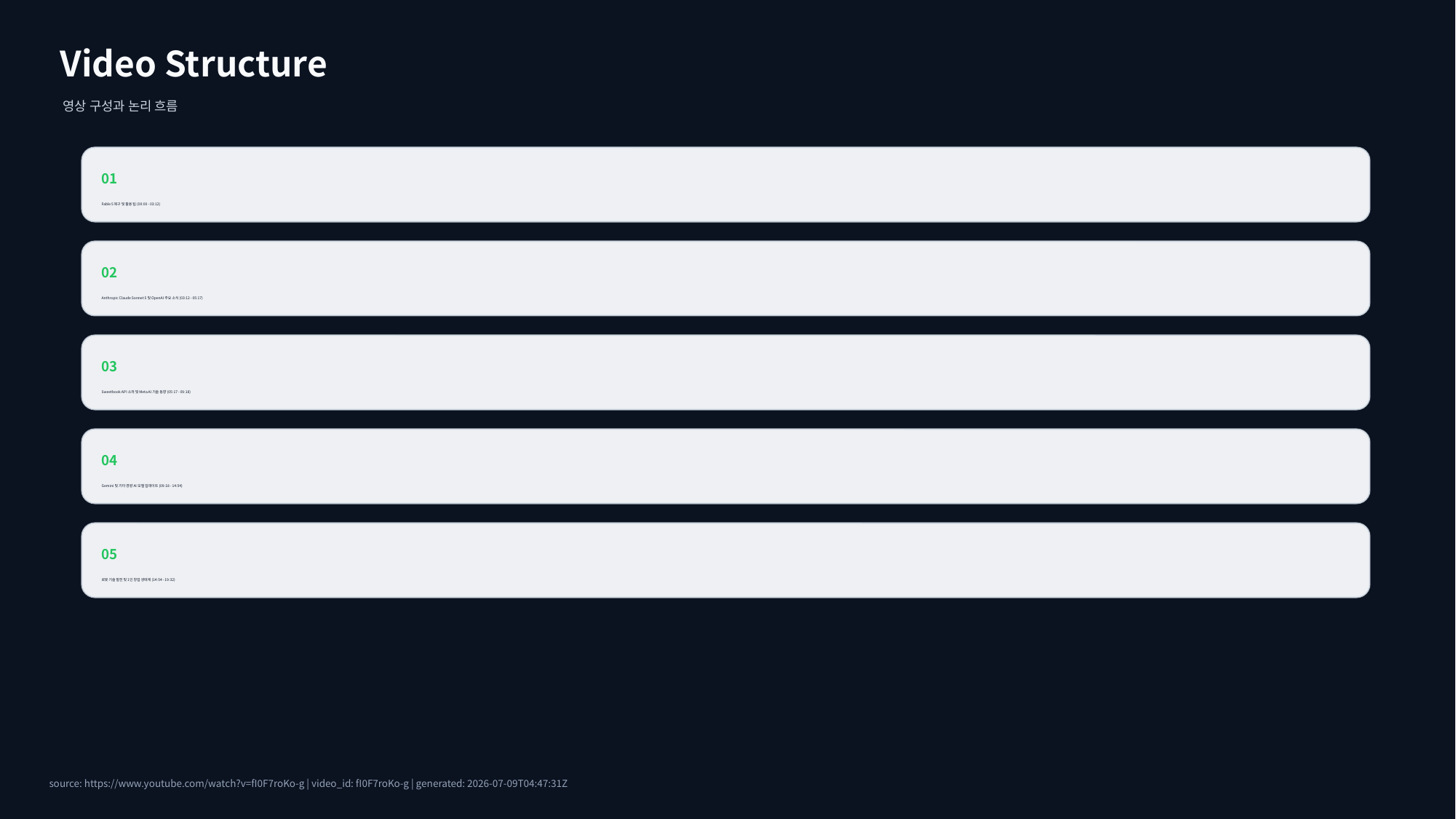

Video Structure
영상 구성과 논리 흐름

01
Fable 5 복구 및 활용 팁 (00:00 - 03:12)

02
Anthropic Claude Sonnet 5 및 OpenAI 주요 소식 (03:12 - 05:17)

03
Sweetbook API 소개 및 Meta AI 기술 동향 (05:17 - 09:18)

04
Gemini 및 기타 경량 AI 모델 업데이트 (09:18 - 14:54)

05
로봇 기술 발전 및 1인 창업 생태계 (14:54 - 19:32)
source: https://www.youtube.com/watch?v=fI0F7roKo-g | video_id: fI0F7roKo-g | generated: 2026-07-09T04:47:31Z